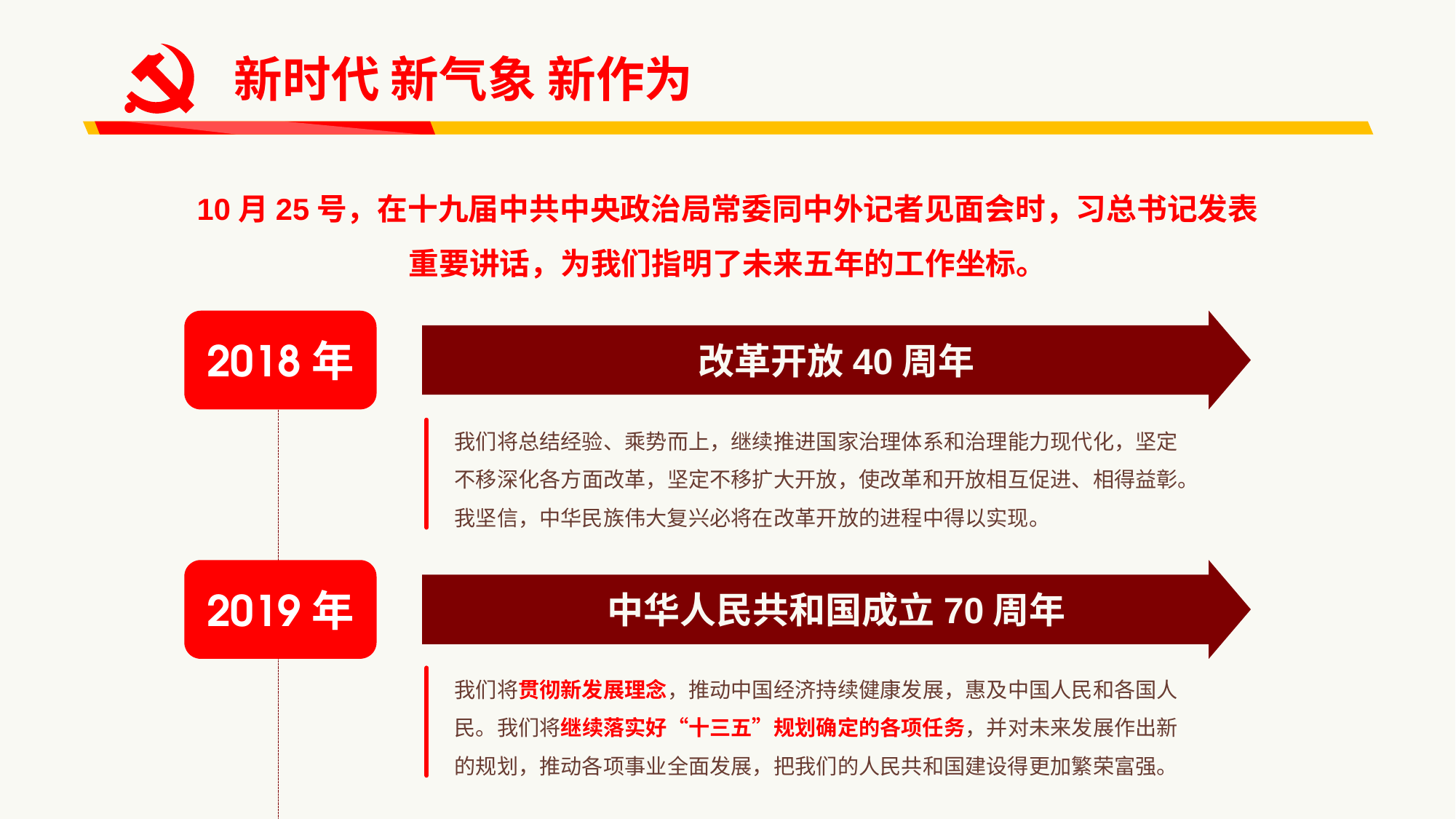

新时代 新气象 新作为
10月25号，在十九届中共中央政治局常委同中外记者见面会时，习总书记发表重要讲话，为我们指明了未来五年的工作坐标。
2018年

改革开放40周年
我们将总结经验、乘势而上，继续推进国家治理体系和治理能力现代化，坚定不移深化各方面改革，坚定不移扩大开放，使改革和开放相互促进、相得益彰。我坚信，中华民族伟大复兴必将在改革开放的进程中得以实现。
2019年

中华人民共和国成立70周年
我们将贯彻新发展理念，推动中国经济持续健康发展，惠及中国人民和各国人民。我们将继续落实好“十三五”规划确定的各项任务，并对未来发展作出新的规划，推动各项事业全面发展，把我们的人民共和国建设得更加繁荣富强。
延时符（正式讲课时请删除）